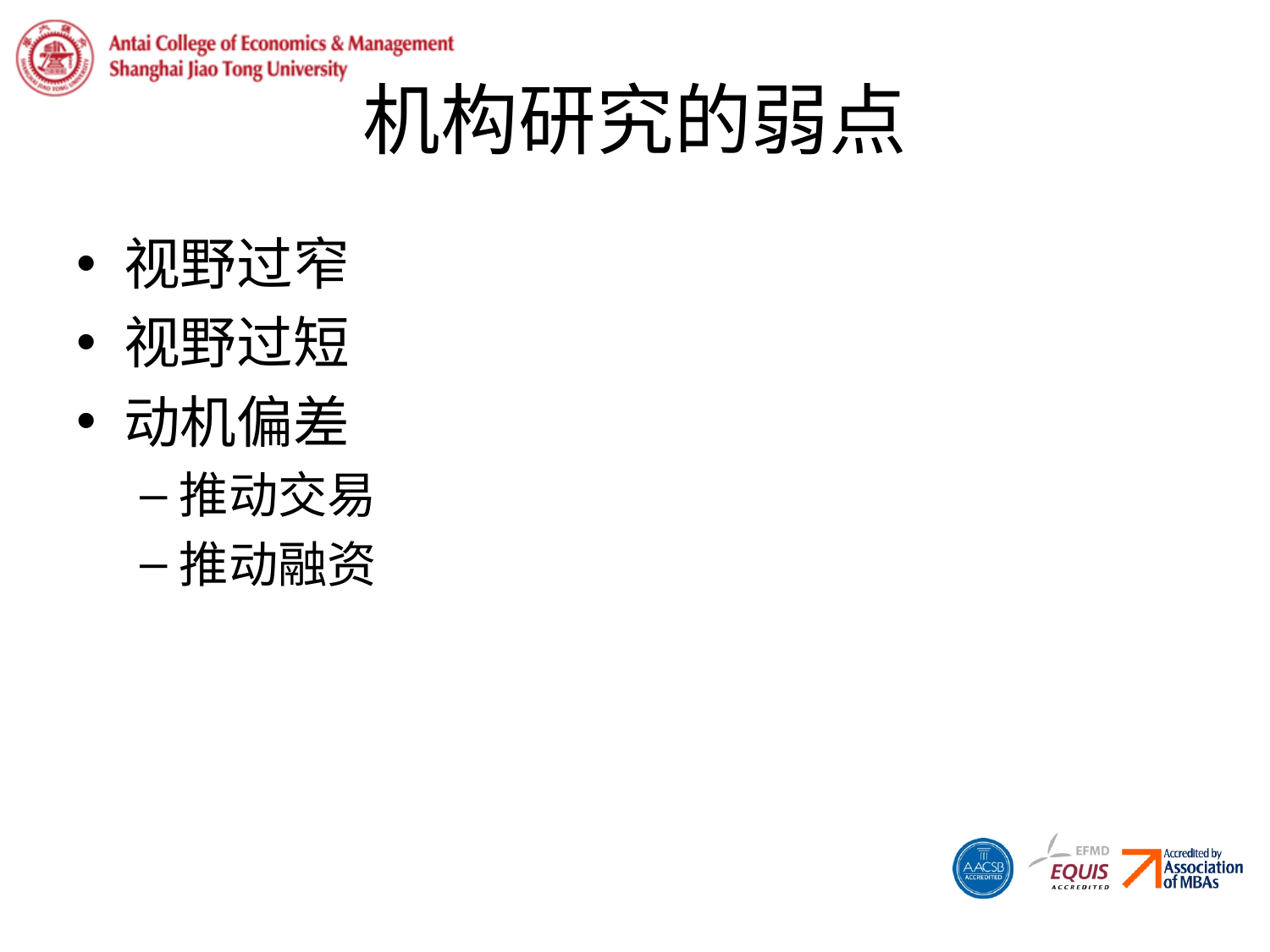

# 机构研究的弱点
视野过窄
视野过短
动机偏差
推动交易
推动融资